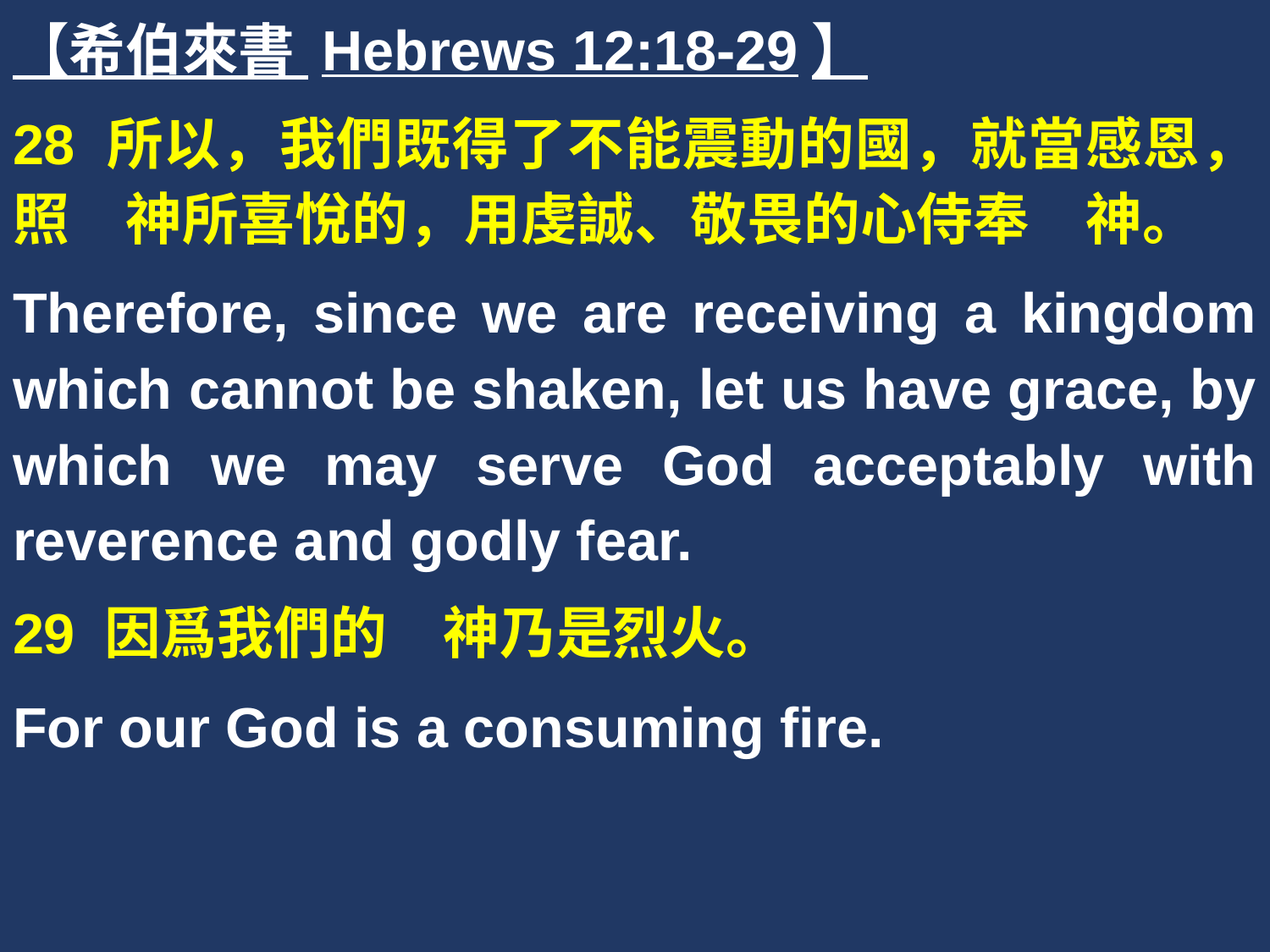

【希伯來書 Hebrews 12:18-29】
28 所以，我們既得了不能震動的國，就當感恩，照　神所喜悅的，用虔誠、敬畏的心侍奉　神。
Therefore, since we are receiving a kingdom which cannot be shaken, let us have grace, by which we may serve God acceptably with reverence and godly fear.
29 因爲我們的　神乃是烈火。
For our God is a consuming fire.